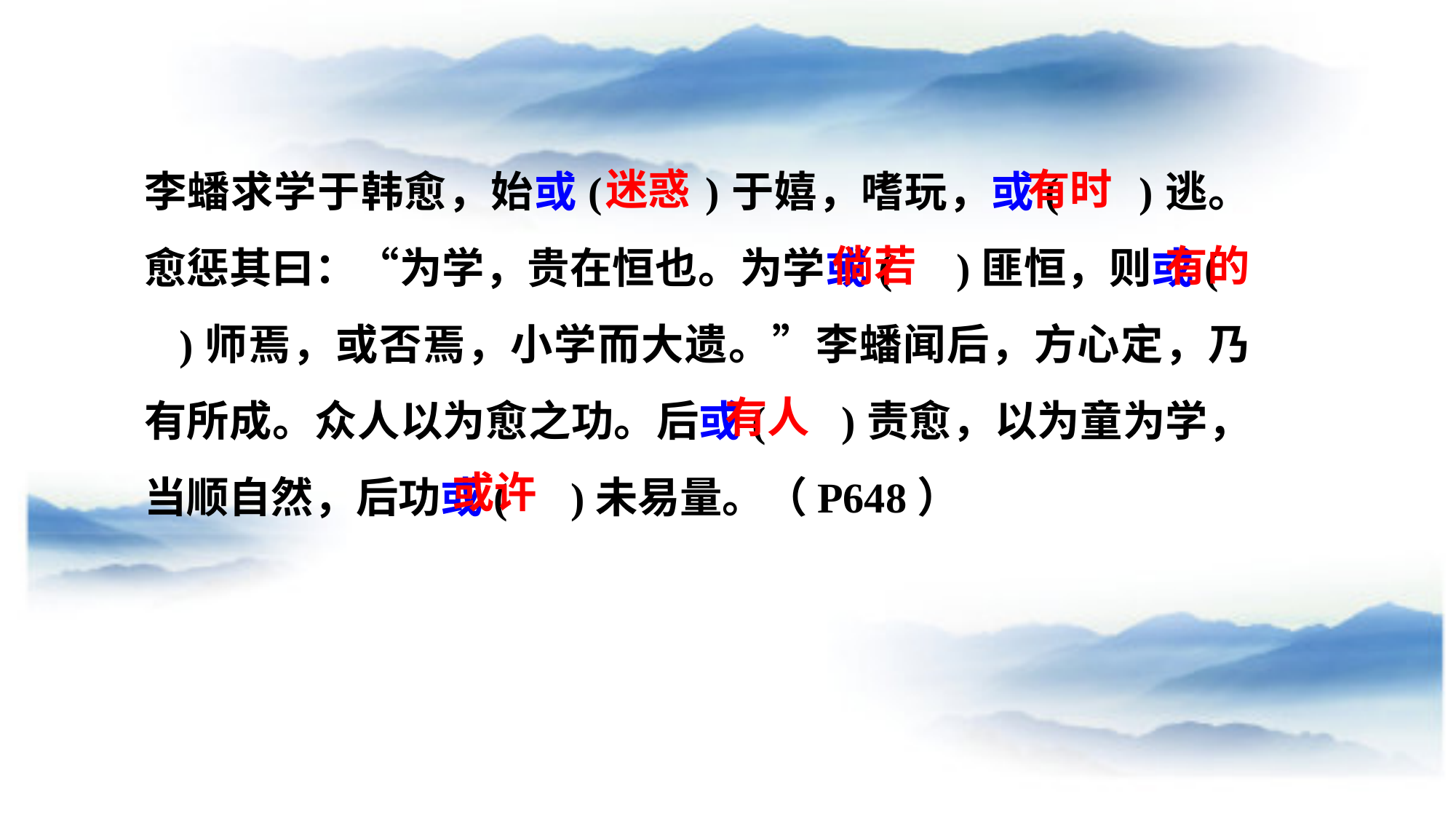

李蟠求学于韩愈，始或(         )于嬉，嗜玩，或(       )逃。愈惩其曰：“为学，贵在恒也。为学或(      )匪恒，则或(       )师焉，或否焉，小学而大遗。”李蟠闻后，方心定，乃有所成。众人以为愈之功。后或(       )责愈，以为童为学，当顺自然，后功或(      )未易量。（P648）
迷惑
有时
有的
倘若
有人
或许